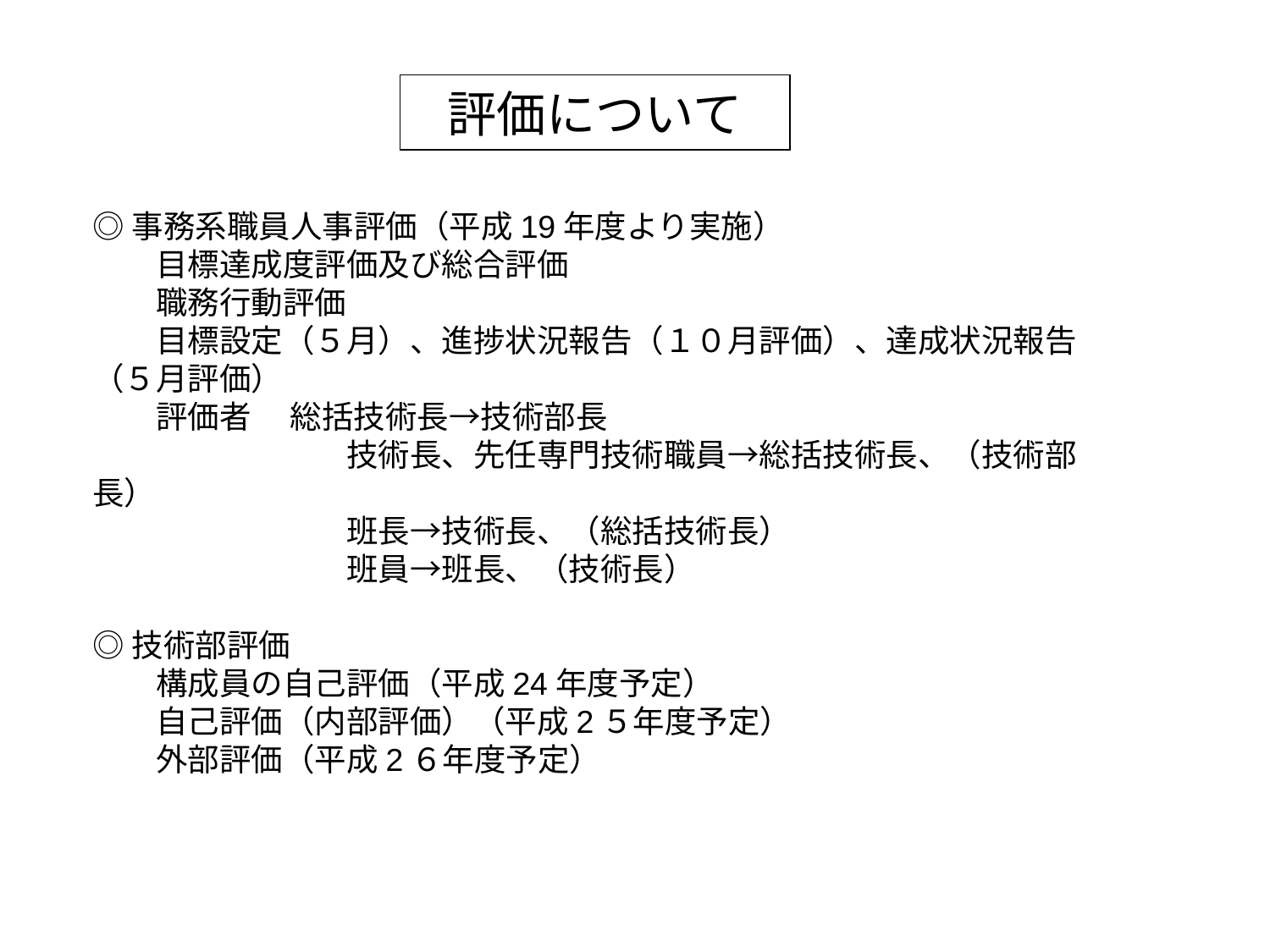

# 評価について
◎事務系職員人事評価（平成19年度より実施）
　　目標達成度評価及び総合評価
　　職務行動評価
　　目標設定（５月）、進捗状況報告（１０月評価）、達成状況報告（５月評価）
　　評価者　 総括技術長→技術部長
　　　　　　　　技術長、先任専門技術職員→総括技術長、（技術部長）
　　　　　　　　班長→技術長、（総括技術長）
　　　　　　　　班員→班長、（技術長）

◎技術部評価
　　構成員の自己評価（平成24年度予定）
　　自己評価（内部評価）（平成2５年度予定）
　　外部評価（平成2６年度予定）